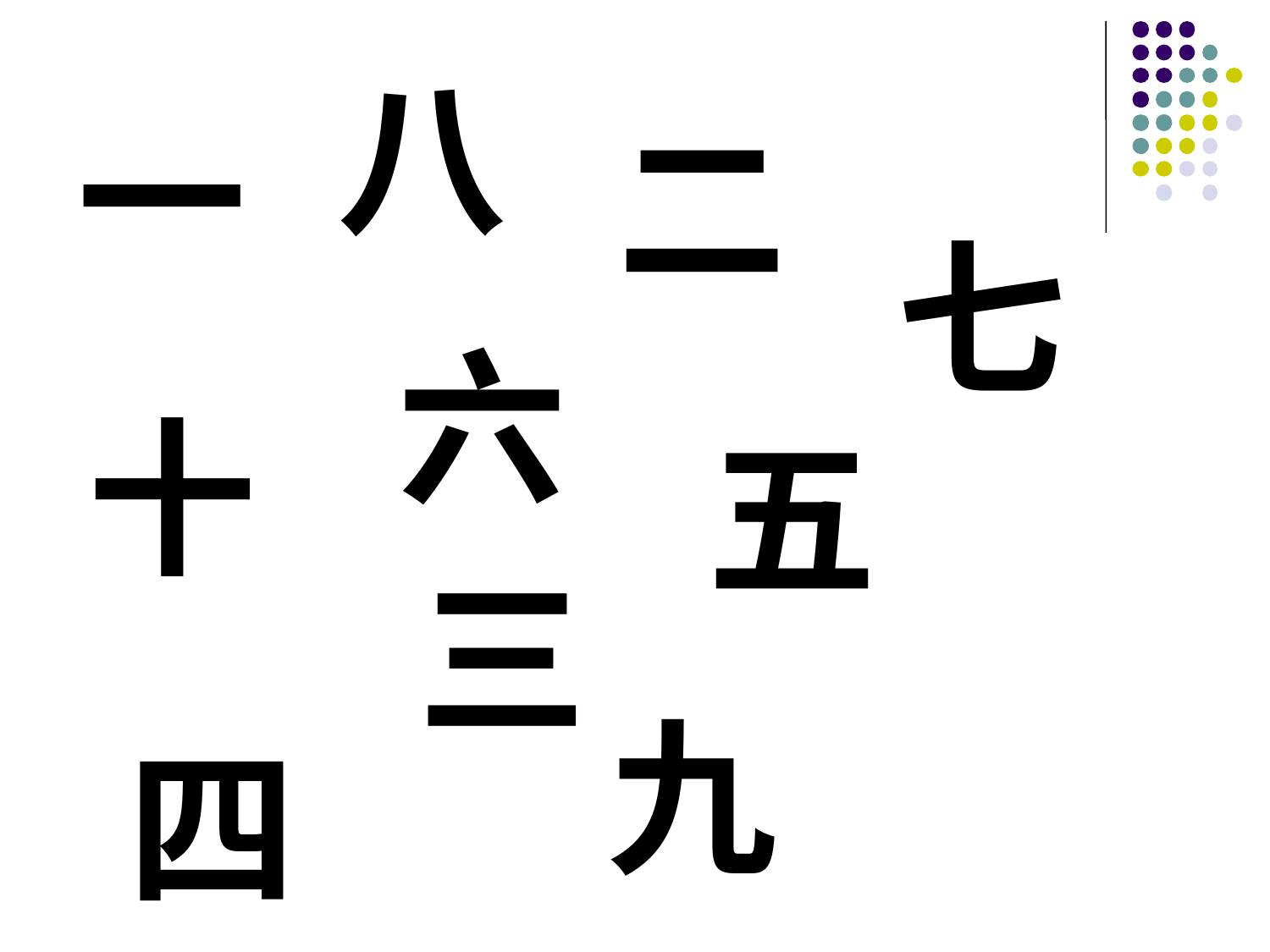

八
一
二
七
六
十
五
三
九
四